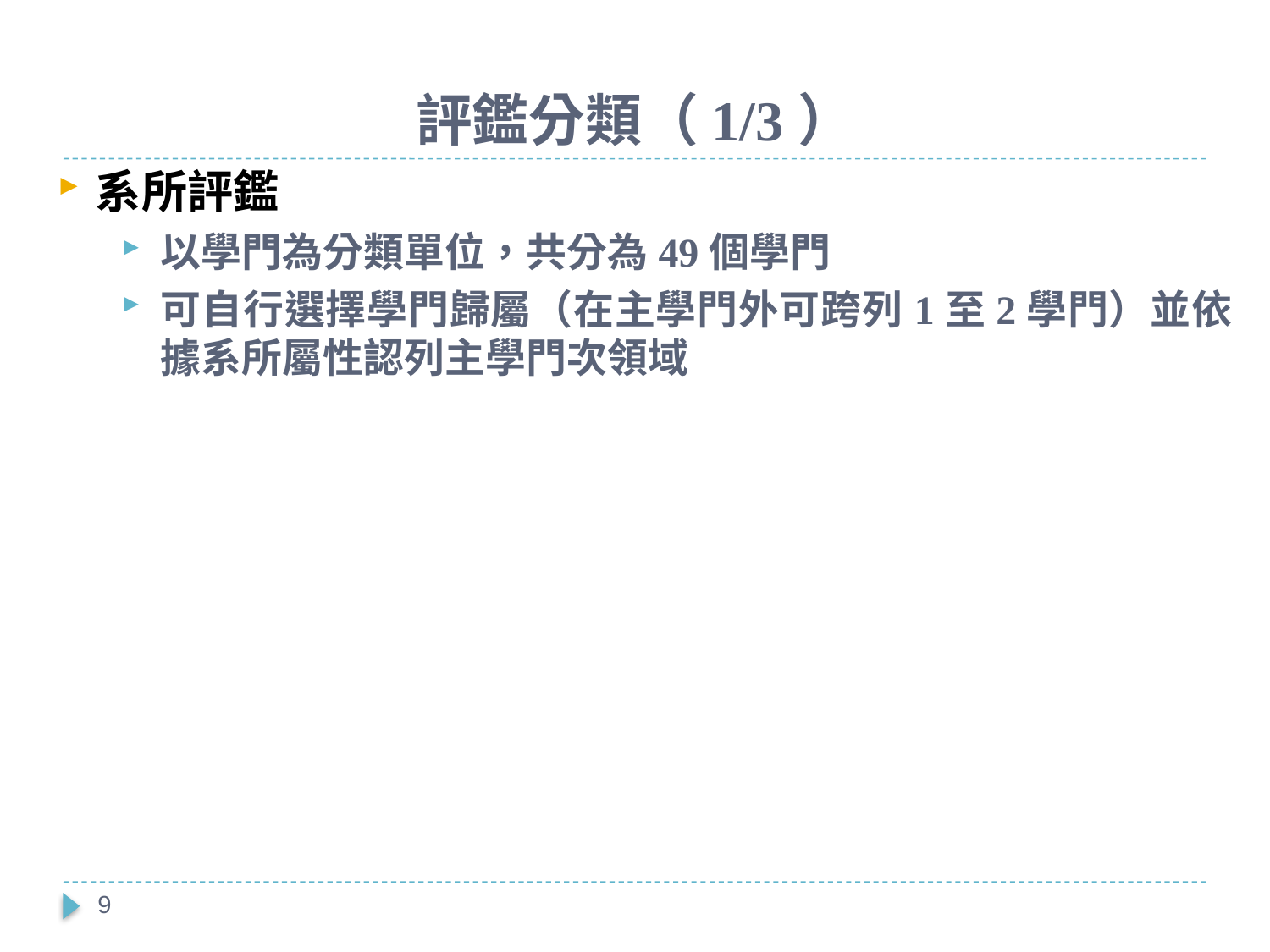

# 評鑑分類（1/3）
系所評鑑
以學門為分類單位，共分為49個學門
可自行選擇學門歸屬（在主學門外可跨列1至2學門）並依據系所屬性認列主學門次領域
9